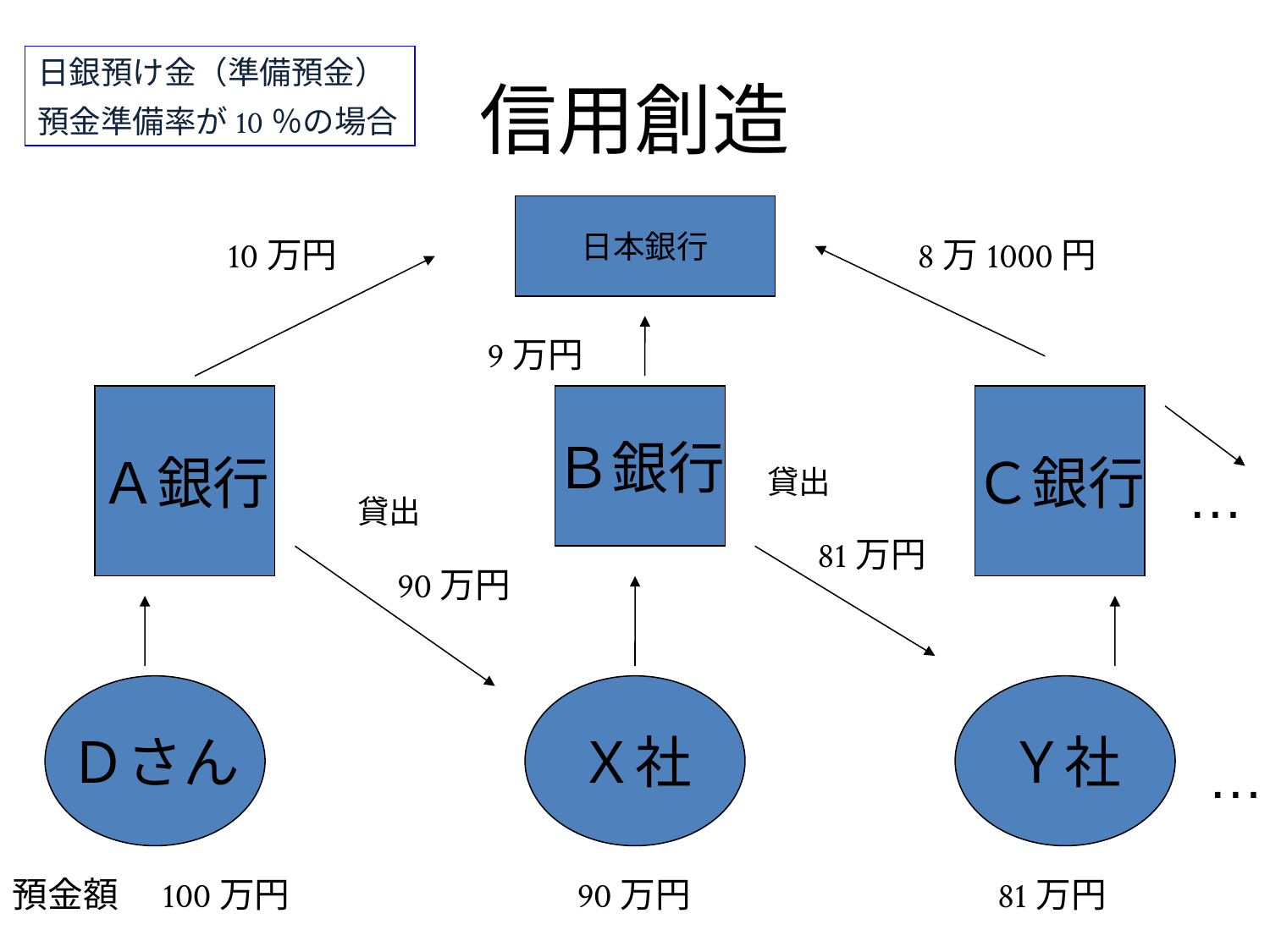

# 信用創造
日銀預け金（準備預金）
預金準備率が10％の場合
日本銀行
10万円
8万1000円

9万円
Ａ銀行
Ｂ銀行
Ｃ銀行

貸出
…
貸出
81万円

90万円

Ｄさん
Ｘ社
Ｙ社
…
預金額　100万円
90万円
81万円